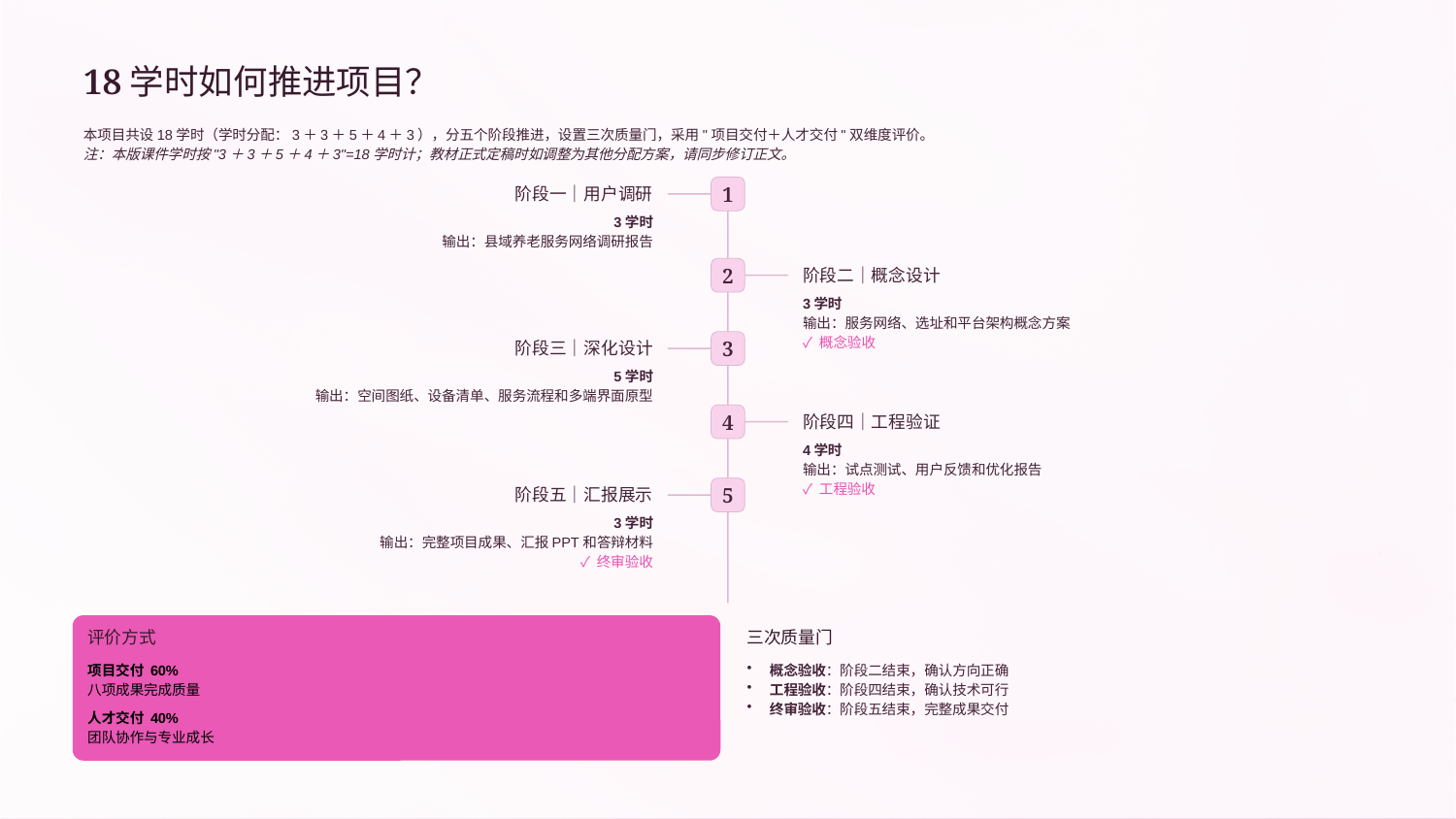

18学时如何推进项目？
本项目共设18学时（学时分配：3＋3＋5＋4＋3），分五个阶段推进，设置三次质量门，采用"项目交付＋人才交付"双维度评价。
注：本版课件学时按"3＋3＋5＋4＋3"=18学时计；教材正式定稿时如调整为其他分配方案，请同步修订正文。

1
阶段一｜用户调研

3学时
输出：县域养老服务网络调研报告

2
阶段二｜概念设计

3学时
输出：服务网络、选址和平台架构概念方案
✓ 概念验收

3
阶段三｜深化设计

5学时
输出：空间图纸、设备清单、服务流程和多端界面原型

4
阶段四｜工程验证

4学时
输出：试点测试、用户反馈和优化报告
✓ 工程验收

5
阶段五｜汇报展示

3学时
输出：完整项目成果、汇报PPT和答辩材料
✓ 终审验收

评价方式
三次质量门
项目交付 60%
八项成果完成质量
人才交付 40%
团队协作与专业成长
概念验收：阶段二结束，确认方向正确
工程验收：阶段四结束，确认技术可行
终审验收：阶段五结束，完整成果交付